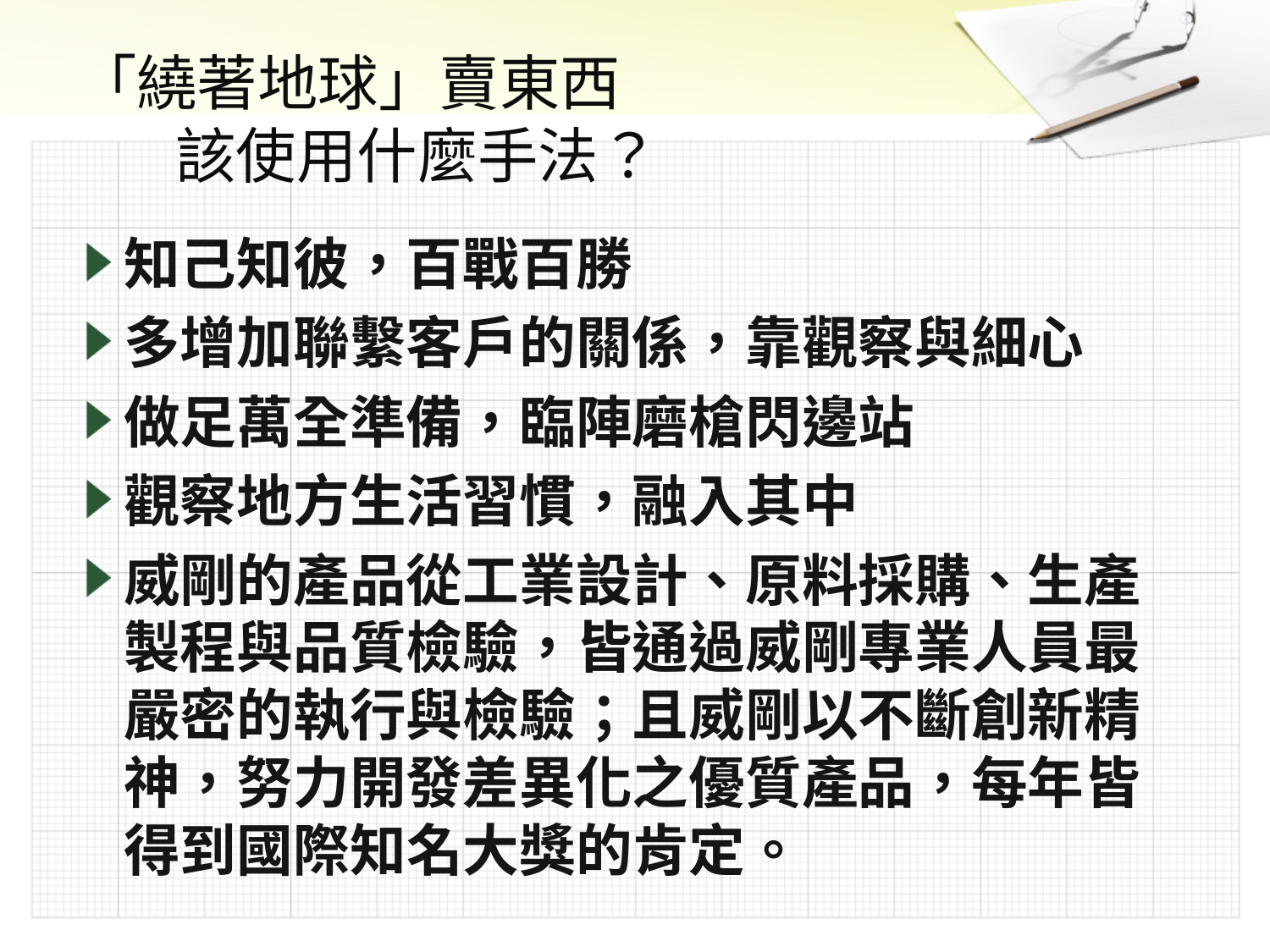

# 「繞著地球」賣東西 該使用什麼手法？
知己知彼，百戰百勝
多增加聯繫客戶的關係，靠觀察與細心
做足萬全準備，臨陣磨槍閃邊站
觀察地方生活習慣，融入其中
威剛的產品從工業設計、原料採購、生產製程與品質檢驗，皆通過威剛專業人員最嚴密的執行與檢驗；且威剛以不斷創新精神，努力開發差異化之優質產品，每年皆得到國際知名大獎的肯定。